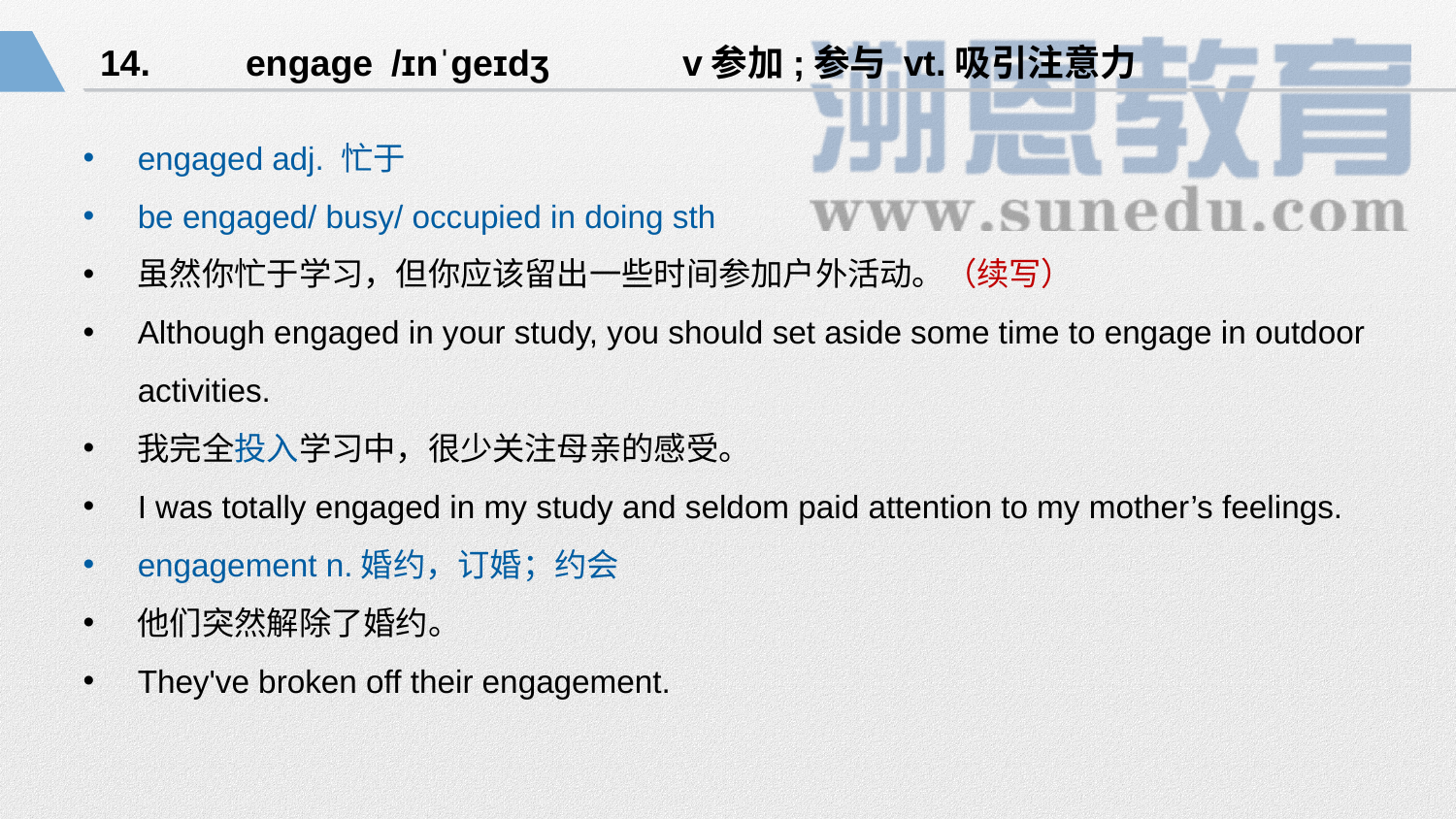

14.	engage	/ɪnˈgeɪdʒ	v参加;参与 vt.吸引注意力
engaged adj. 忙于
be engaged/ busy/ occupied in doing sth
虽然你忙于学习，但你应该留出一些时间参加户外活动。（续写）
Although engaged in your study, you should set aside some time to engage in outdoor activities.
我完全投入学习中，很少关注母亲的感受。
I was totally engaged in my study and seldom paid attention to my mother’s feelings.
engagement n.婚约，订婚；约会
他们突然解除了婚约。
They've broken off their engagement.